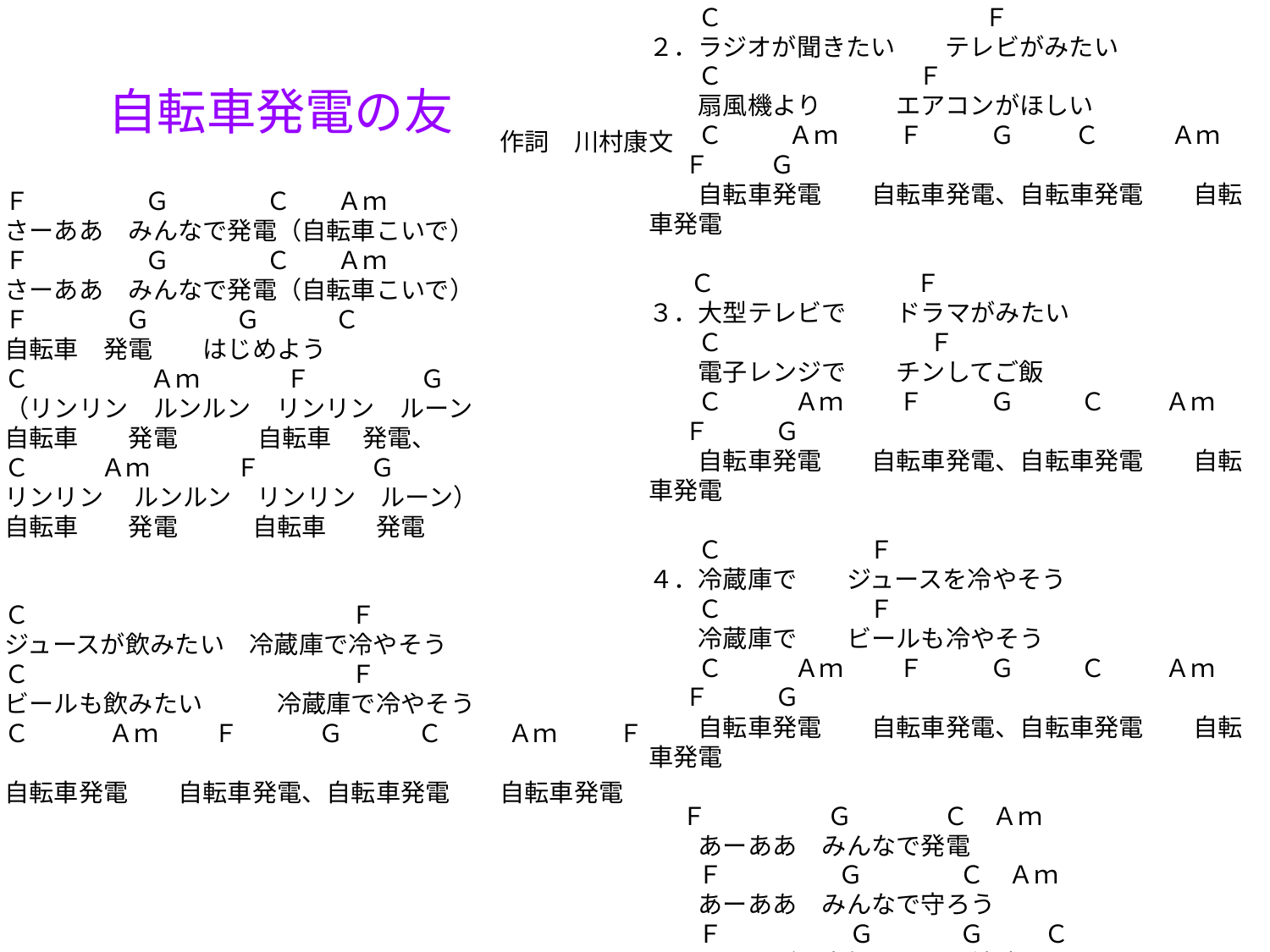

自転車発電の友
　　Ｃ　　　　　　　　　       Ｆ
２．ラジオが聞きたい　　テレビがみたい
　　Ｃ　　　　　　　    Ｆ
　　扇風機より　　　エアコンがほしい
　　Ｃ　　   Ａｍ　　  Ｆ　　   Ｇ　　  Ｃ　　    Ａｍ　　  Ｆ　　  Ｇ
　　自転車発電　　自転車発電、自転車発電　　自転車発電

  　Ｃ　　　　　　　     Ｆ
３．大型テレビで　　ドラマがみたい
　　Ｃ　　　　　　　      Ｆ
　　電子レンジで　　チンしてご飯
　　Ｃ　　    Ａｍ　　 Ｆ　　   Ｇ　　   Ｃ　　  Ａｍ　　  Ｆ　　   Ｇ
　　自転車発電　　自転車発電、自転車発電　　自転車発電

　　Ｃ　　　　　    Ｆ
４．冷蔵庫で　　ジュースを冷やそう
　　Ｃ　　　　　    Ｆ
　　冷蔵庫で　　ビールも冷やそう
　　Ｃ　　    Ａｍ　　 Ｆ　　   Ｇ　   　Ｃ　　  Ａｍ　　  Ｆ　　   Ｇ
　　自転車発電　　自転車発電、自転車発電　　自転車発電

     Ｆ　　　　    Ｇ　　　   Ｃ　Ａｍ
　　あーああ　みんなで発電
　　Ｆ　　　　   Ｇ　　　    Ｃ　Ａｍ
　　あーああ　みんなで守ろう
　　Ｆ　　　　     Ｇ　　　  Ｇ　　  Ｃ
　　みんなが　大好き　この地球

　　　　　　　　　　　　　　　　　　　　　　作詞　川村康文

　　Ｆ　　　　   Ｇ　　　    Ｃ　    Ａｍ
　　さーああ　みんなで発電（自転車こいで）
　　Ｆ　　　　   Ｇ　　　    Ｃ　    Ａｍ
　　さーああ　みんなで発電（自転車こいで）
　　Ｆ　　　    Ｇ　　　  Ｇ　　　Ｃ
　　自転車　発電　　はじめよう
　　Ｃ　　　　    Ａｍ　　　  Ｆ　　　　  Ｇ
　　（リンリン　ルンルン　リンリン　ルーン
　　自転車　　発電　　　 自転車　 発電、
　　Ｃ             Ａｍ　　　  Ｆ　　　　  Ｇ
　　リンリン　 ルンルン　リンリン　ルーン）
　　自転車　　発電　　　自転車　　発電

　　Ｃ　　　　　　　　　　　　　Ｆ
１．ジュースが飲みたい　冷蔵庫で冷やそう
　　Ｃ　　　　　　　　　　　　　Ｆ
　　ビールも飲みたい　　　冷蔵庫で冷やそう
　　Ｃ　　　 Ａｍ　　 Ｆ　　　 Ｇ　　　Ｃ　　   Ａｍ　　  Ｆ　　   Ｇ
　　自転車発電　　自転車発電、自転車発電　　自転車発電